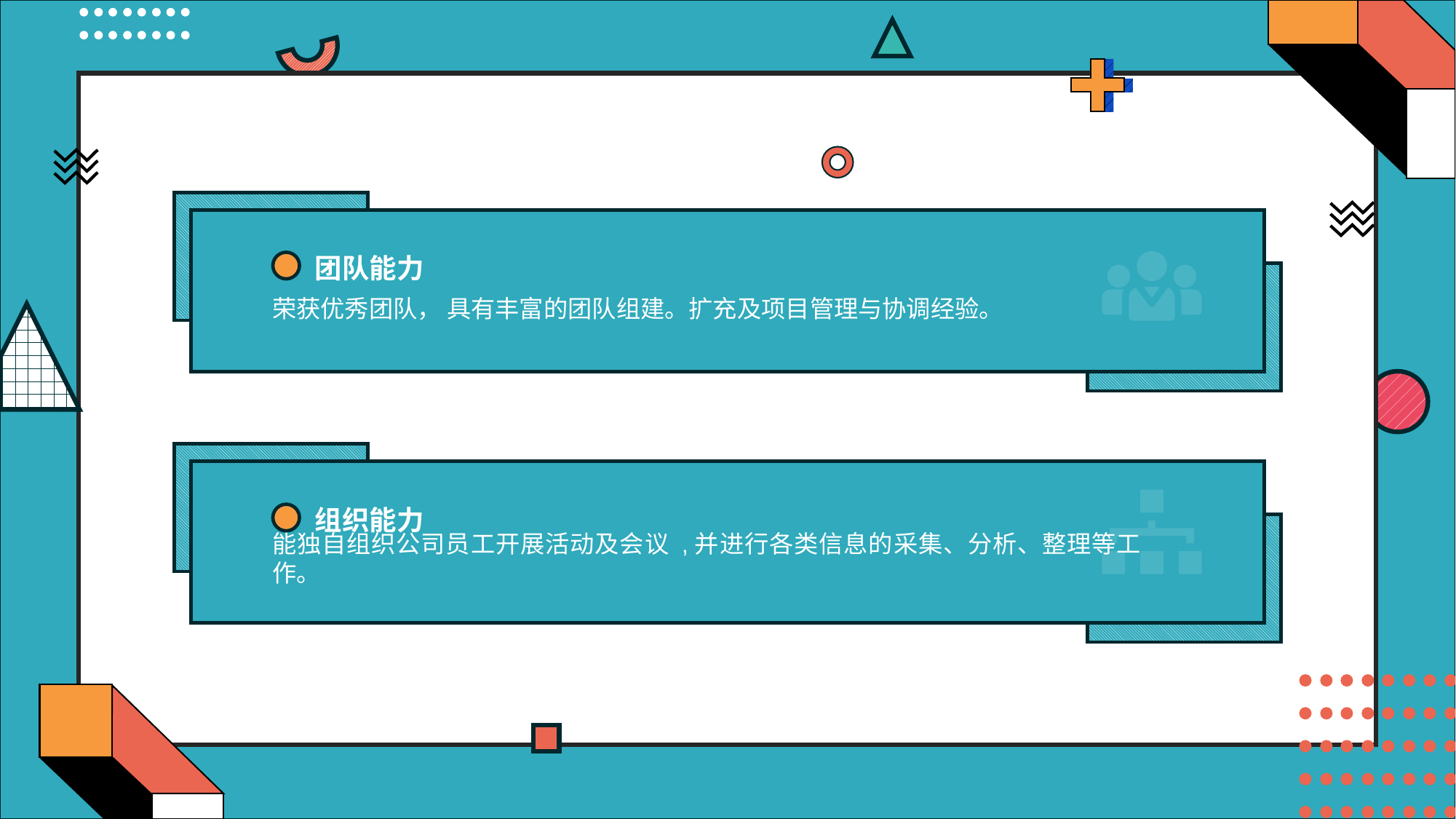

团队能力

荣获优秀团队， 具有丰富的团队组建。扩充及项目管理与协调经验。

组织能力

能独自组织公司员工开展活动及会议 ,并进行各类信息的采集、分析、整理等工作。